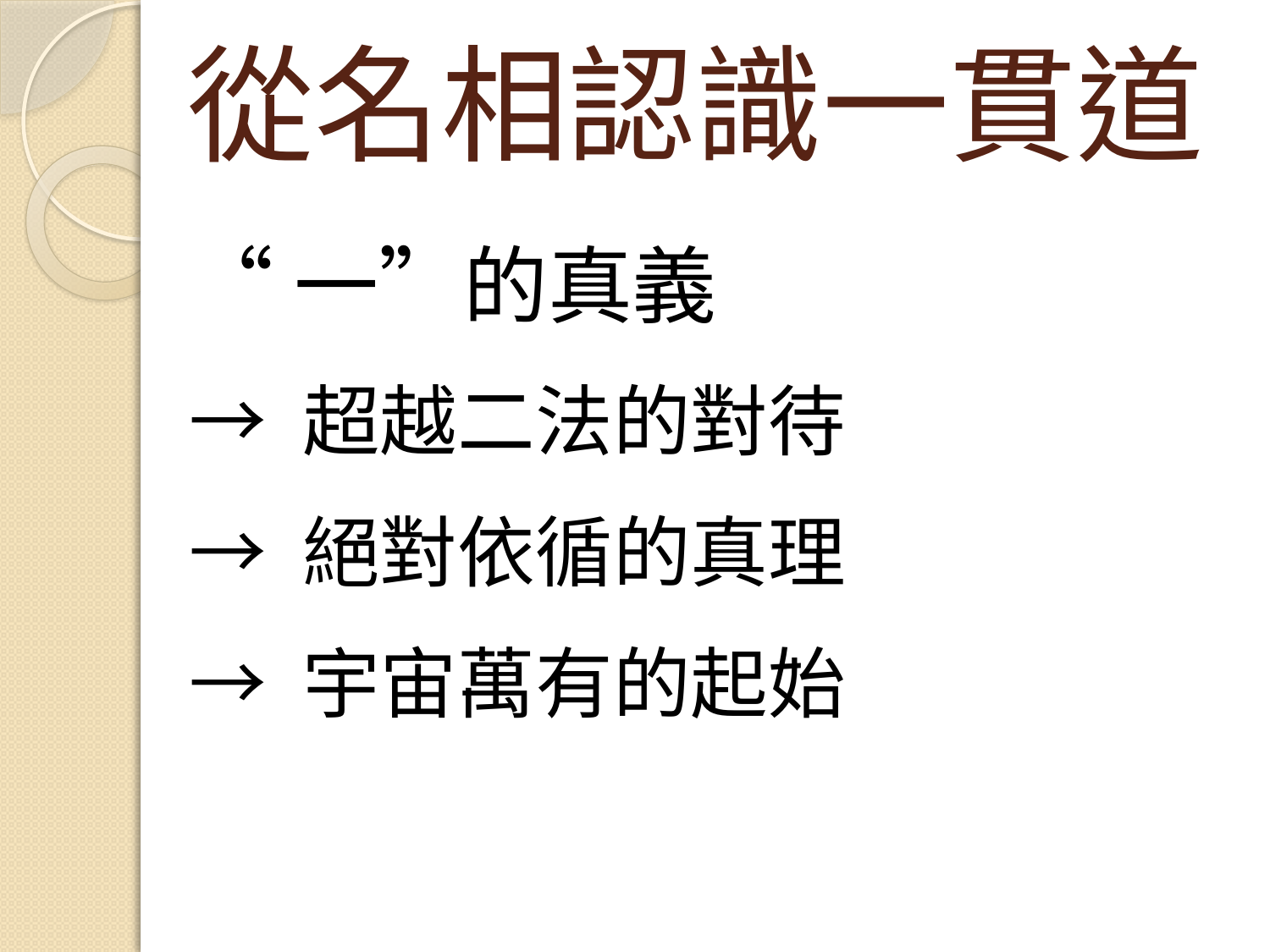

# 從名相認識一貫道
“一”的真義

→ 超越二法的對待

→ 絕對依循的真理

→ 宇宙萬有的起始